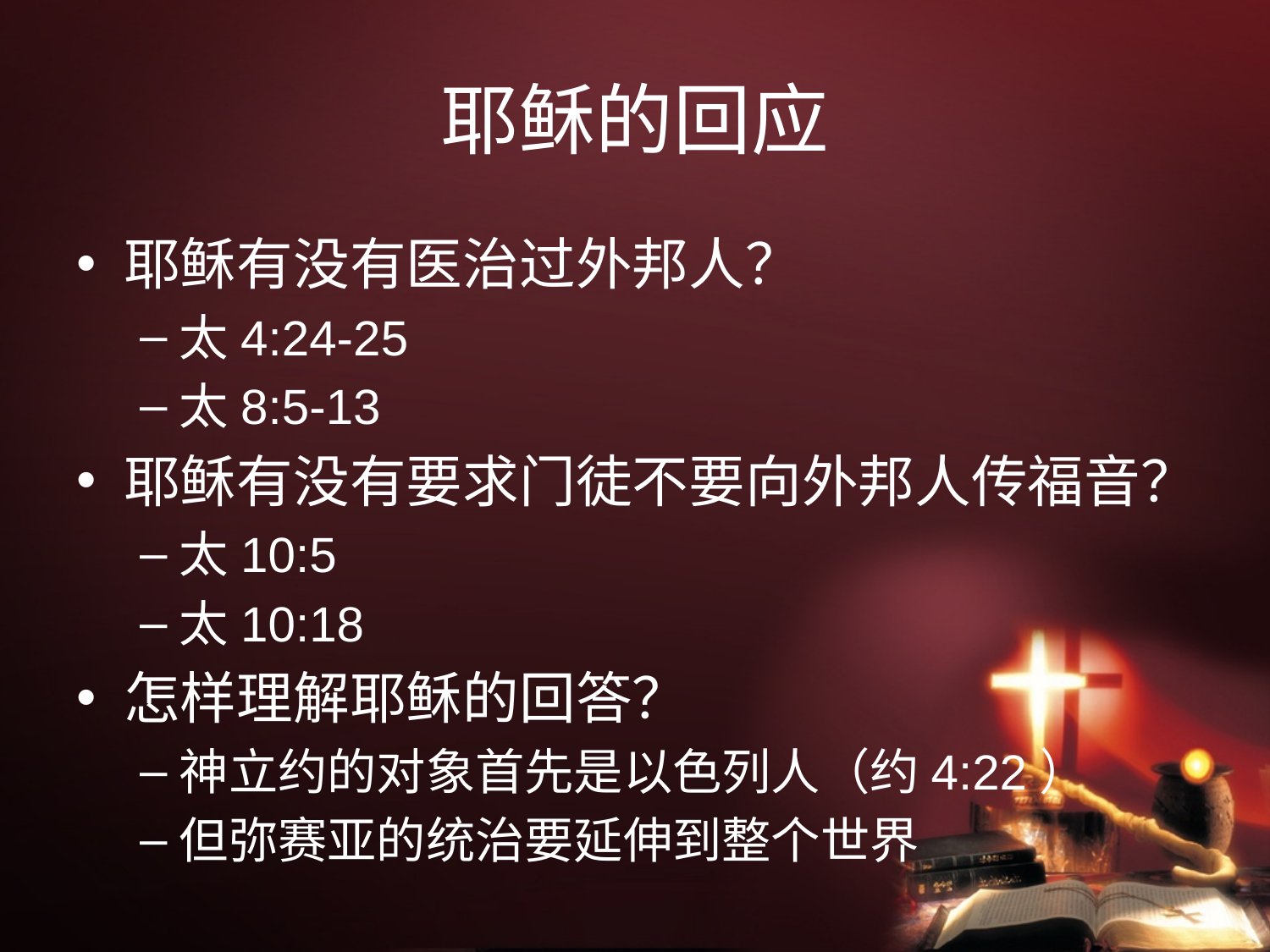

# 耶稣的回应
耶稣有没有医治过外邦人？
太4:24-25
太8:5-13
耶稣有没有要求门徒不要向外邦人传福音？
太10:5
太10:18
怎样理解耶稣的回答？
神立约的对象首先是以色列人（约4:22）
但弥赛亚的统治要延伸到整个世界